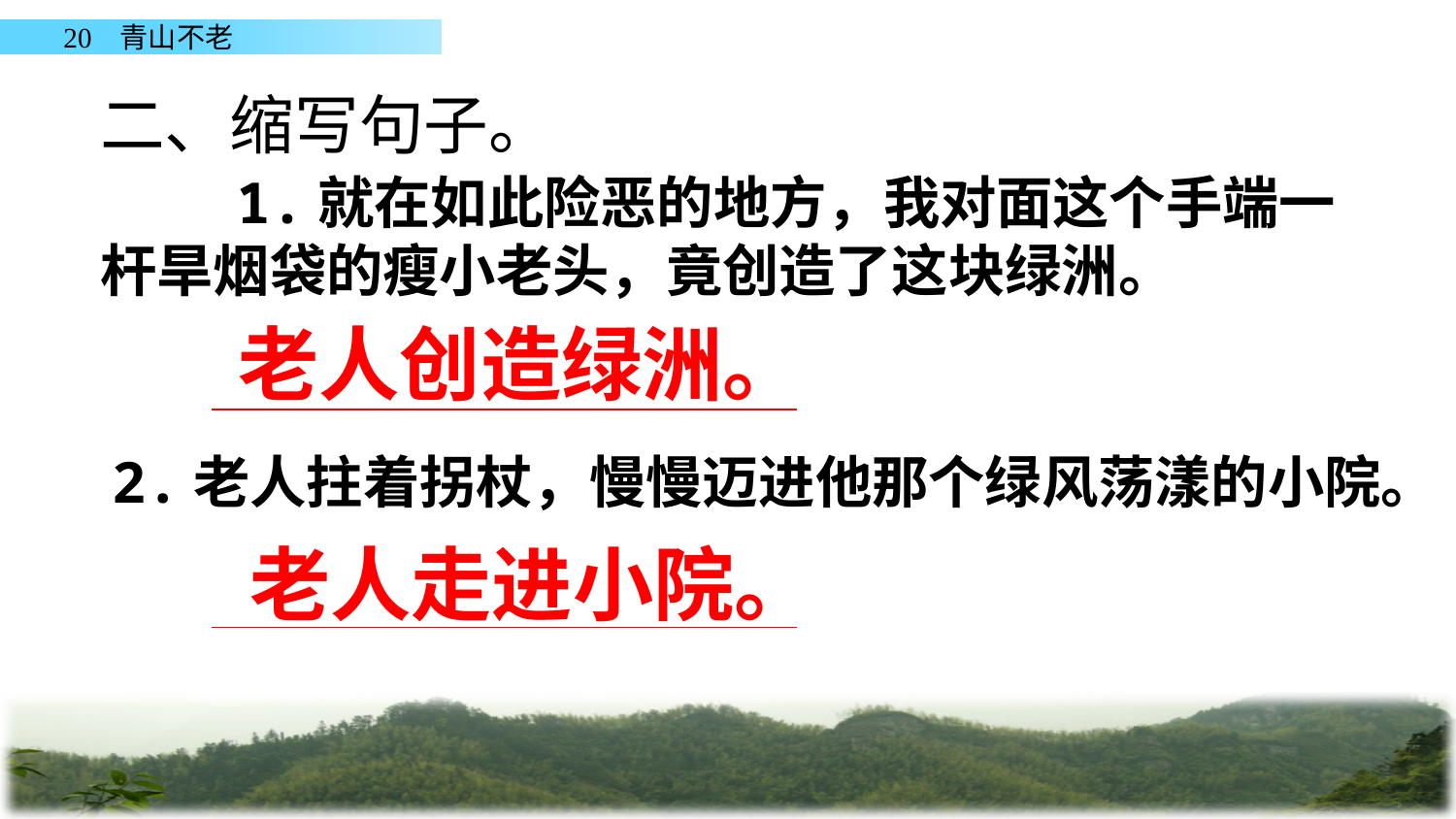

二、缩写句子。
    1.就在如此险恶的地方，我对面这个手端一杆旱烟袋的瘦小老头，竟创造了这块绿洲。
老人创造绿洲。
2.老人拄着拐杖，慢慢迈进他那个绿风荡漾的小院。
老人走进小院。